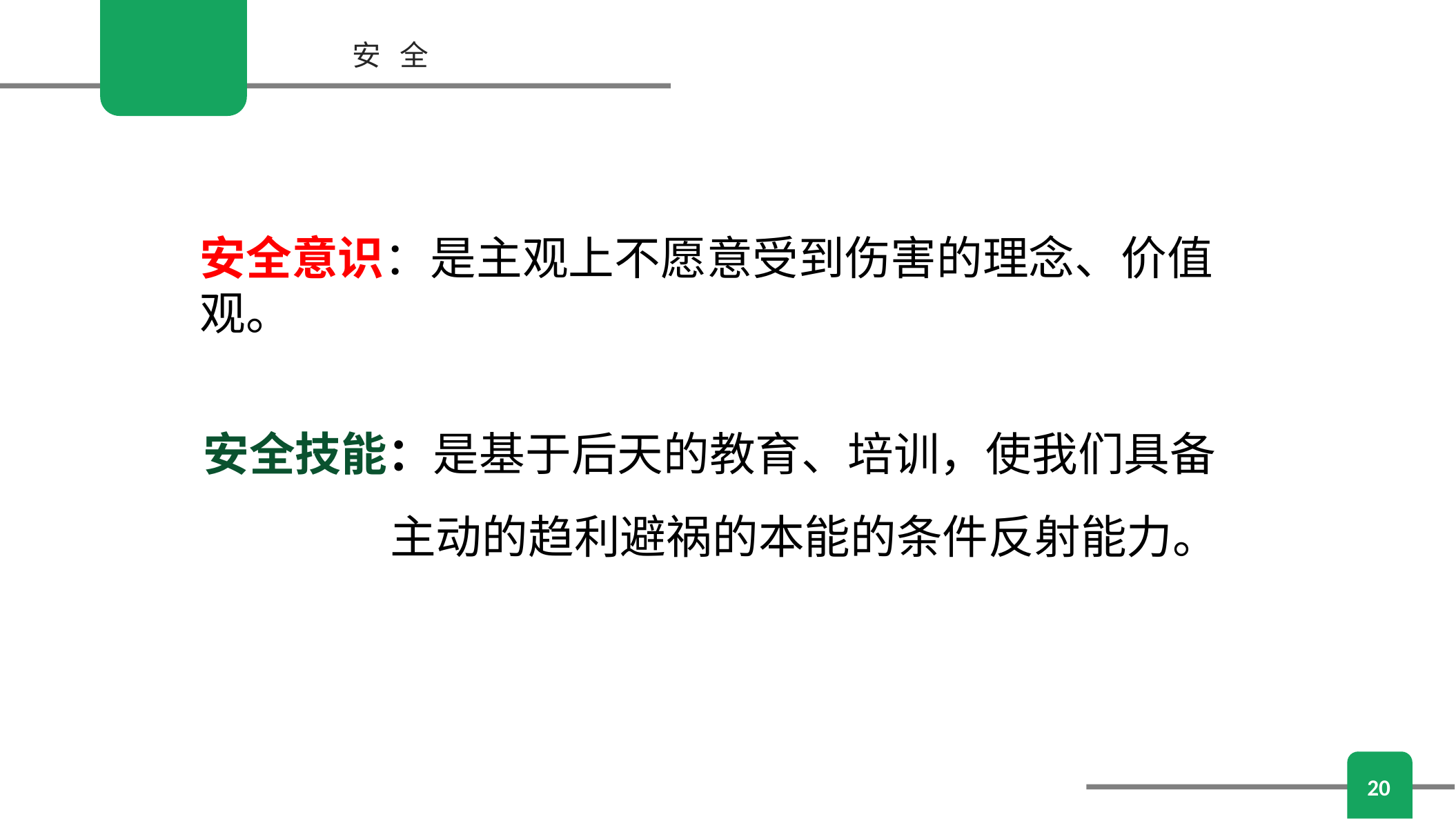

安   全
安全意识：是主观上不愿意受到伤害的理念、价值观。
安全技能：是基于后天的教育、培训，使我们具备
                 主动的趋利避祸的本能的条件反射能力。
20